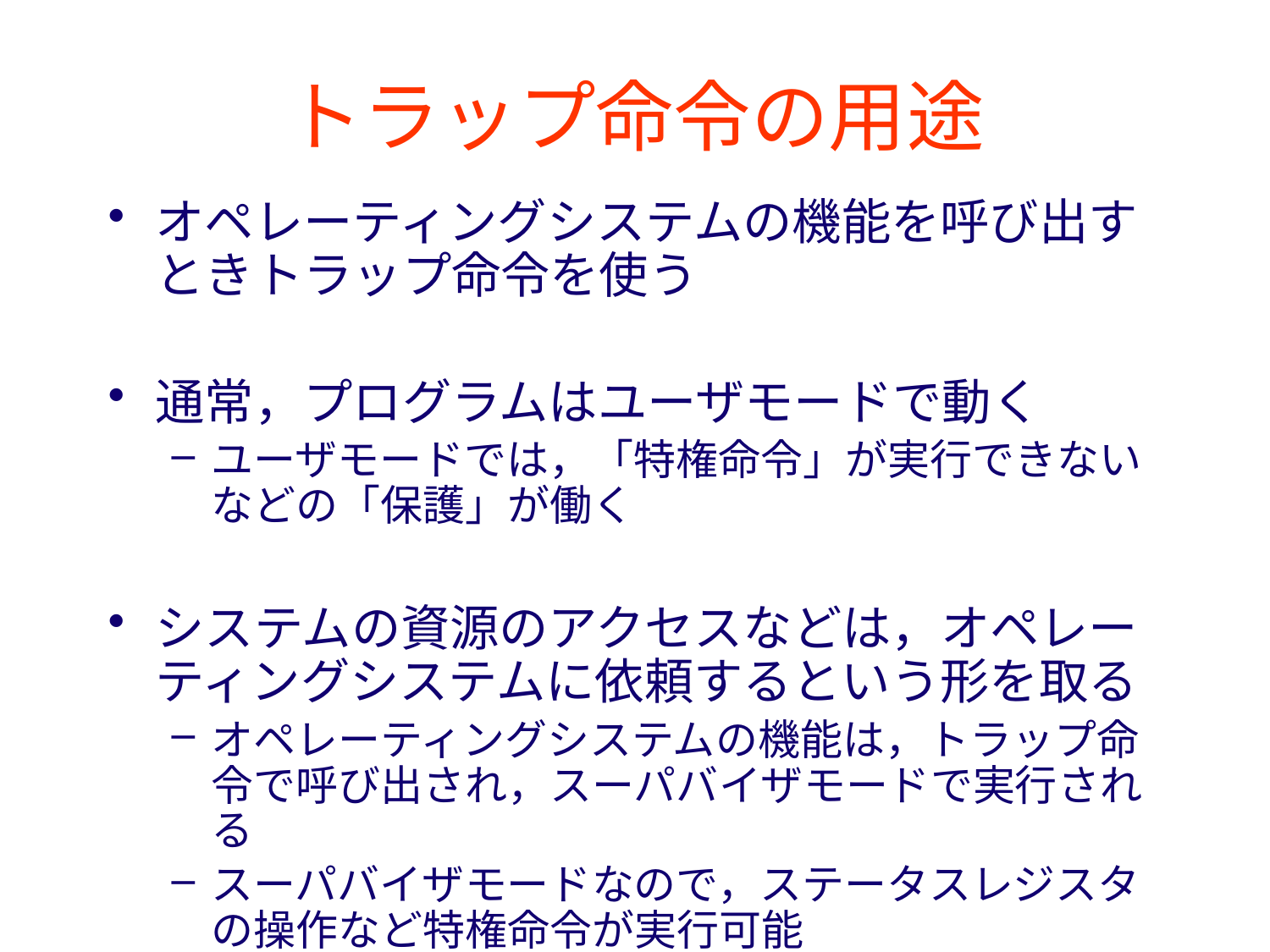

# トラップ命令の用途
オペレーティングシステムの機能を呼び出すときトラップ命令を使う

通常，プログラムはユーザモードで動く
ユーザモードでは，「特権命令」が実行できないなどの「保護」が働く

システムの資源のアクセスなどは，オペレーティングシステムに依頼するという形を取る
オペレーティングシステムの機能は，トラップ命令で呼び出され，スーパバイザモードで実行される
スーパバイザモードなので，ステータスレジスタの操作など特権命令が実行可能